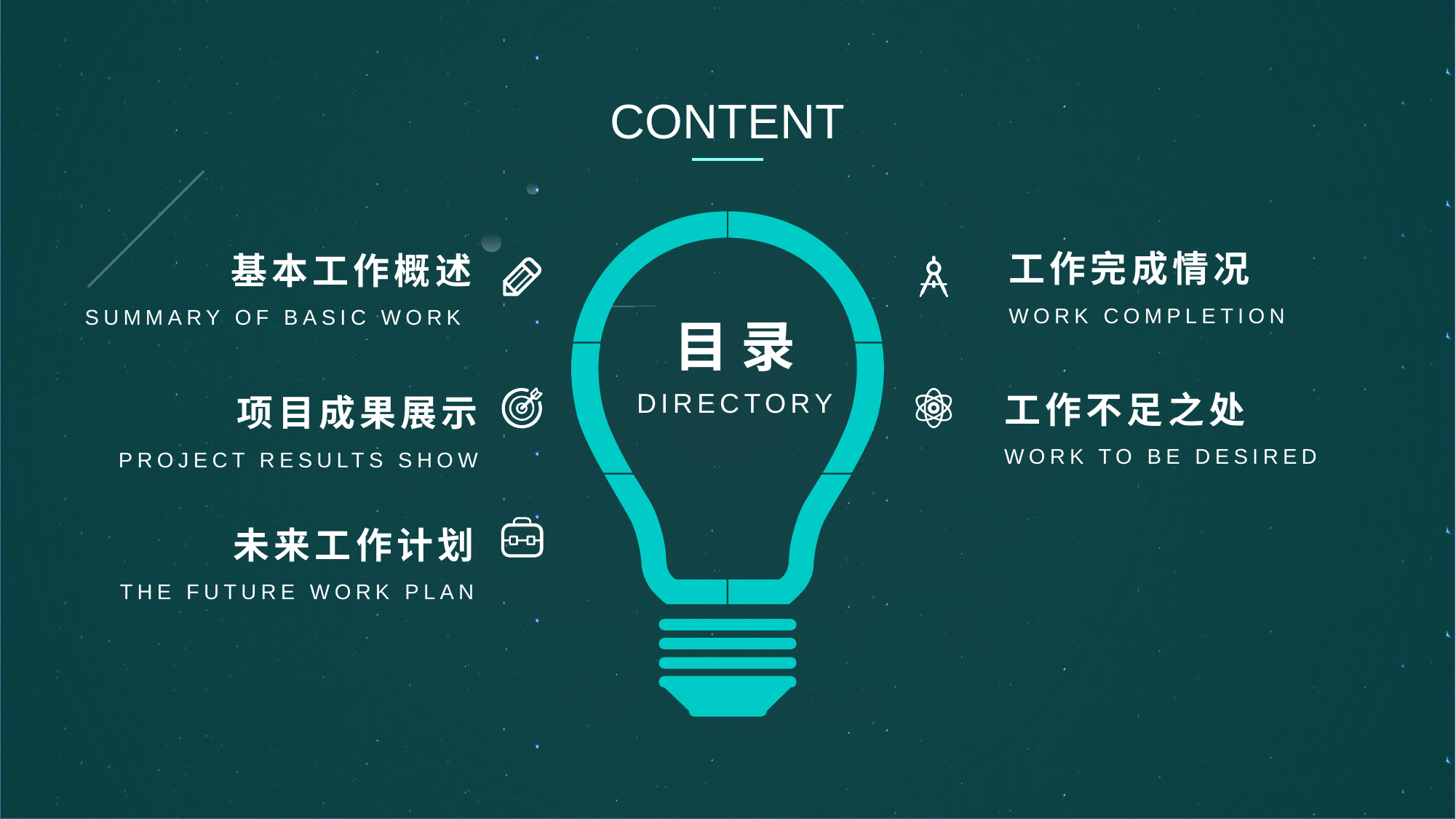

CONTENT

工作完成情况
WORK COMPLETION
基本工作概述
SUMMARY OF BASIC WORK

目 录
DIRECTORY

工作不足之处
WORK TO BE DESIRED
项目成果展示
PROJECT RESULTS SHOW

未来工作计划
THE FUTURE WORK PLAN